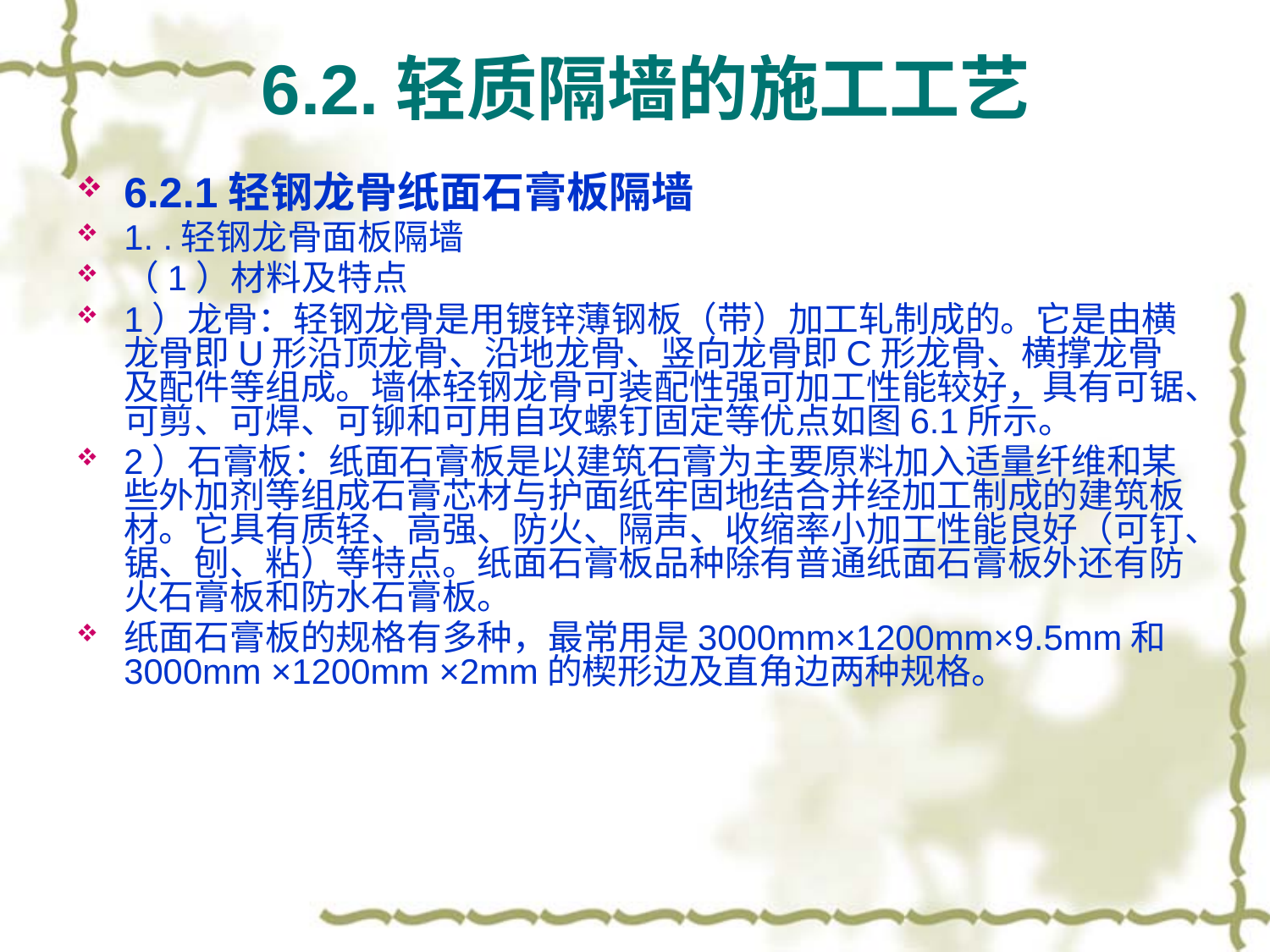

# 6.2.轻质隔墙的施工工艺
6.2.1轻钢龙骨纸面石膏板隔墙
1. .轻钢龙骨面板隔墙
（1）材料及特点
1）龙骨：轻钢龙骨是用镀锌薄钢板（带）加工轧制成的。它是由横龙骨即U形沿顶龙骨、沿地龙骨、竖向龙骨即C形龙骨、横撑龙骨及配件等组成。墙体轻钢龙骨可装配性强可加工性能较好，具有可锯、可剪、可焊、可铆和可用自攻螺钉固定等优点如图6.1所示。
2）石膏板：纸面石膏板是以建筑石膏为主要原料加入适量纤维和某些外加剂等组成石膏芯材与护面纸牢固地结合并经加工制成的建筑板材。它具有质轻、高强、防火、隔声、收缩率小加工性能良好（可钉、锯、刨、粘）等特点。纸面石膏板品种除有普通纸面石膏板外还有防火石膏板和防水石膏板。
纸面石膏板的规格有多种，最常用是3000mm×1200mm×9.5mm和3000mm ×1200mm ×2mm的楔形边及直角边两种规格。